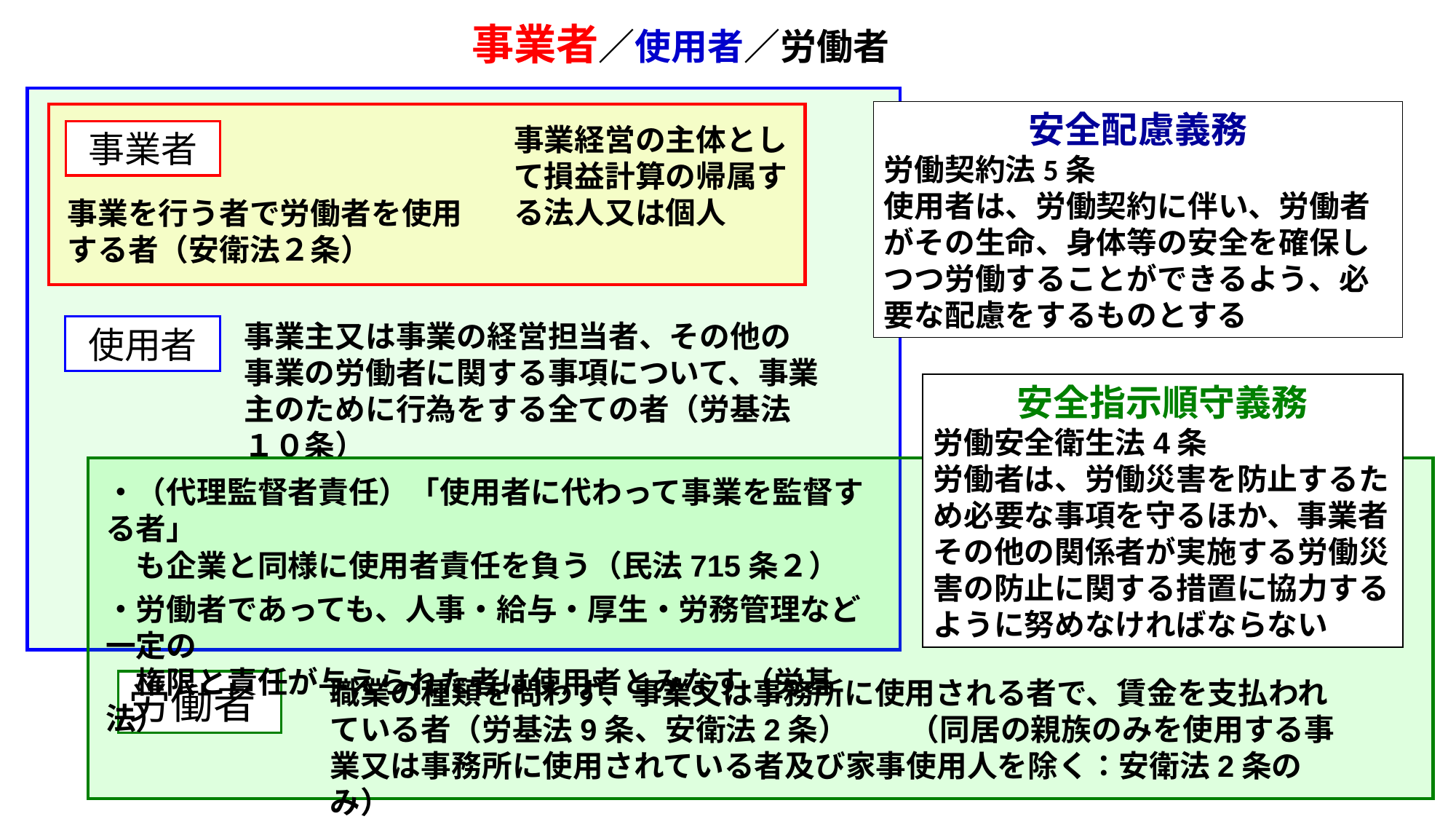

事業者／使用者／労働者

安全配慮義務
労働契約法5条
使用者は、労働契約に伴い、労働者がその生命、身体等の安全を確保しつつ労働することができるよう、必要な配慮をするものとする

事業経営の主体として損益計算の帰属する法人又は個人
事業者
事業を行う者で労働者を使用する者（安衛法２条）
事業主又は事業の経営担当者、その他の事業の労働者に関する事項について、事業主のために行為をする全ての者（労基法１０条）
使用者
安全指示順守義務
労働安全衛生法4条
労働者は、労働災害を防止するため必要な事項を守るほか、事業者その他の関係者が実施する労働災害の防止に関する措置に協力するように努めなければならない

・（代理監督者責任）「使用者に代わって事業を監督する者」
　も企業と同様に使用者責任を負う（民法715条２）

・労働者であっても、人事・給与・厚生・労務管理など一定の
　権限と責任が与えられた者は使用者とみなす（労基法）
職業の種類を問わず、事業又は事務所に使用される者で、賃金を支払われている者（労基法9条、安衛法2条）　　（同居の親族のみを使用する事業又は事務所に使用されている者及び家事使用人を除く：安衛法2条のみ）
労働者